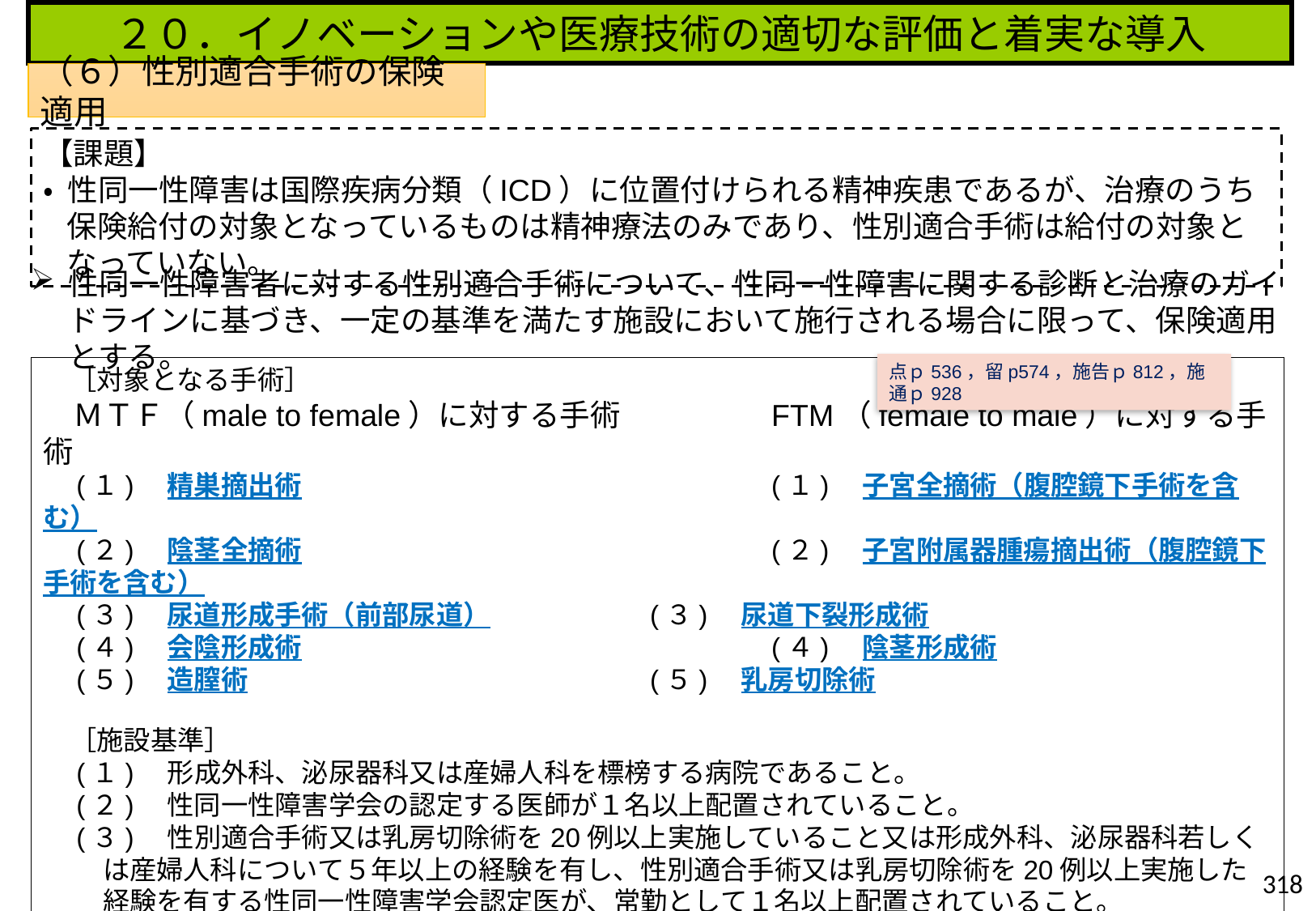

２０．イノベーションや医療技術の適切な評価と着実な導入
（６）性別適合手術の保険適用
【課題】
• 性同一性障害は国際疾病分類（ICD）に位置付けられる精神疾患であるが、治療のうち保険給付の対象となっているものは精神療法のみであり、性別適合手術は給付の対象となっていない。
性同一性障害者に対する性別適合手術について、性同一性障害に関する診断と治療のガイドラインに基づき、一定の基準を満たす施設において施行される場合に限って、保険適用とする。

点ｐ536，留p574，施告ｐ812，施通ｐ928
　［対象となる手術］
　ＭＴＦ（male to female）に対する手術		FTM（female to male）に対する手術
　(１)　精巣摘出術				(１)　子宮全摘術（腹腔鏡下手術を含む）
　(２)　陰茎全摘術				(２)　子宮附属器腫瘍摘出術（腹腔鏡下手術を含む）
　(３)　尿道形成手術（前部尿道）		(３)　尿道下裂形成術
　(４)　会陰形成術				(４)　陰茎形成術
　(５)　造膣術				(５)　乳房切除術

　［施設基準］
　(１)　形成外科、泌尿器科又は産婦人科を標榜する病院であること。
　(２)　性同一性障害学会の認定する医師が１名以上配置されていること。
　(３)　性別適合手術又は乳房切除術を20例以上実施していること又は形成外科、泌尿器科若しくは産婦人科について５年以上の経験を有し、性別適合手術又は乳房切除術を20例以上実施した経験を有する性同一性障害学会認定医が、常勤として１名以上配置されていること。
　(４)　日本精神神経学会の「性同一性障害に関する診断と治療のガイドライン」を遵守していること。
　(５)　性同一性障害学会の定めるレジストリに登録していること。
318